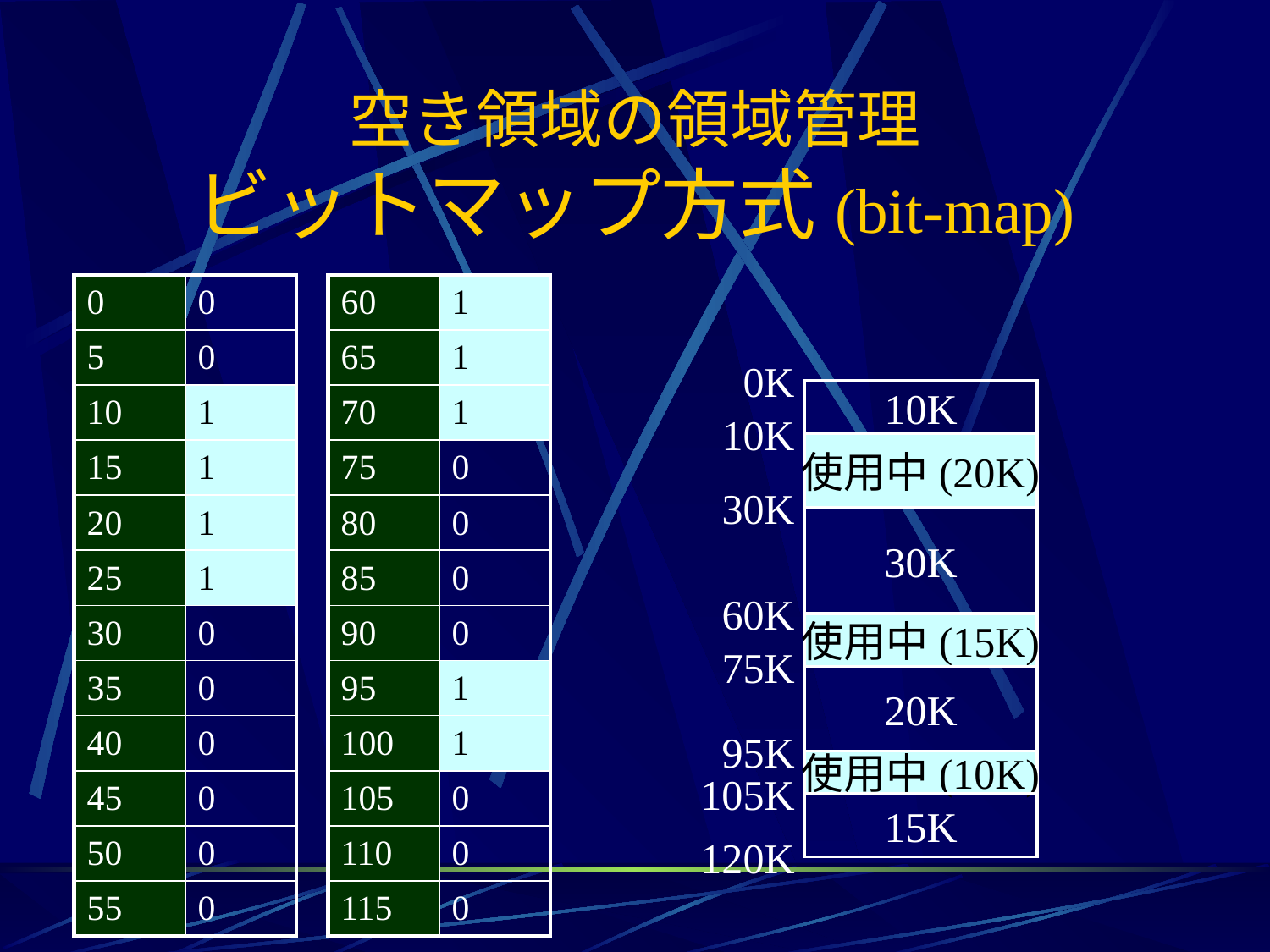

# 空き領域の領域管理 ビットマップ方式(bit-map)
| 0 | 0 |
| --- | --- |
| 5 | 0 |
| 10 | 1 |
| 15 | 1 |
| 20 | 1 |
| 25 | 1 |
| 30 | 0 |
| 35 | 0 |
| 40 | 0 |
| 45 | 0 |
| 50 | 0 |
| 55 | 0 |
| 60 | 1 |
| --- | --- |
| 65 | 1 |
| 70 | 1 |
| 75 | 0 |
| 80 | 0 |
| 85 | 0 |
| 90 | 0 |
| 95 | 1 |
| 100 | 1 |
| 105 | 0 |
| 110 | 0 |
| 115 | 0 |
0K

10K
10K
使用中(20K)
30K
30K
60K
使用中(15K)
75K
20K
95K
使用中(10K)
105K
15K
120K